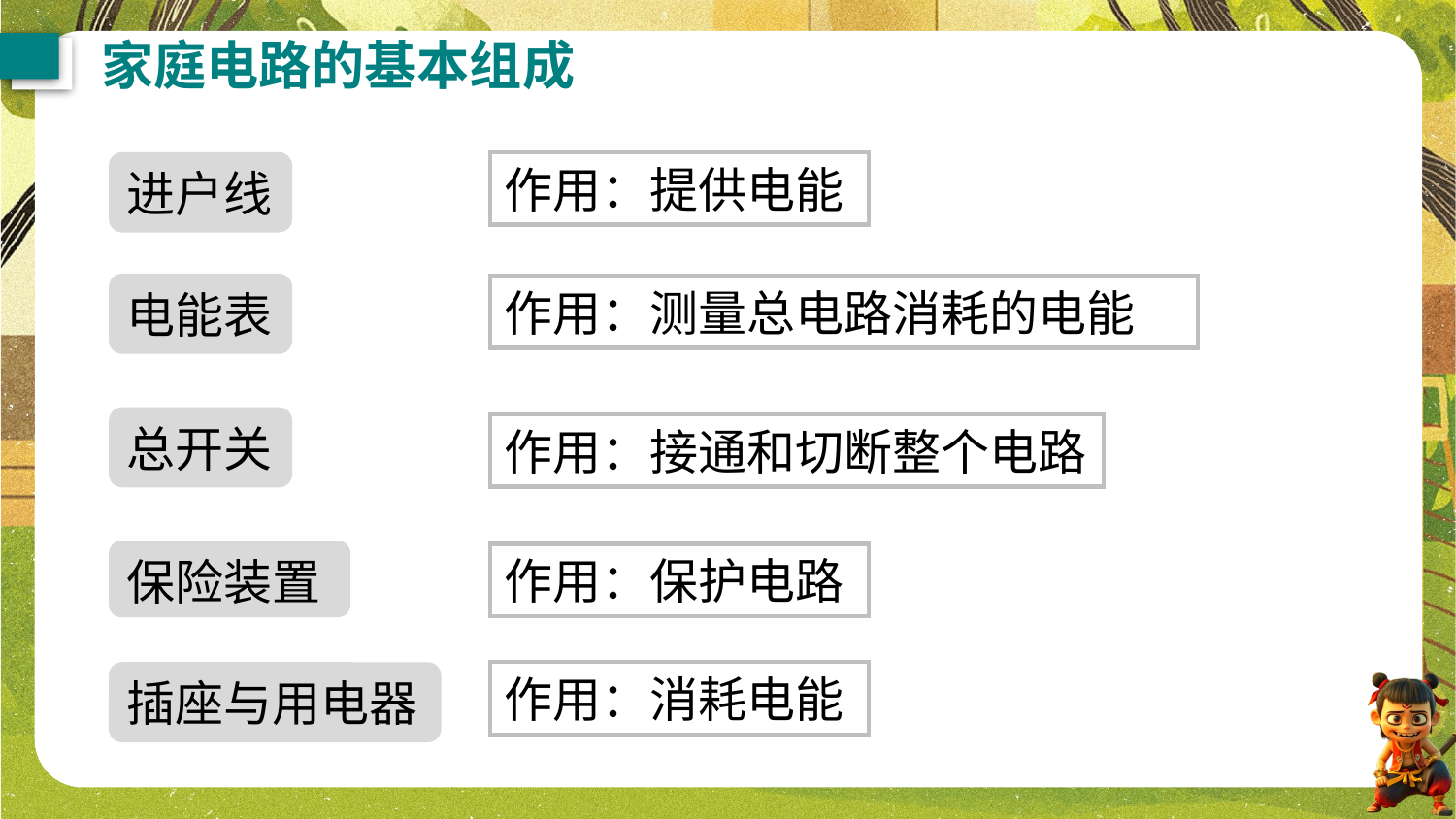

家庭电路的基本组成

进户线
作用：提供电能
电能表
作用：测量总电路消耗的电能
总开关
作用：接通和切断整个电路
保险装置
作用：保护电路
插座与用电器
作用：消耗电能